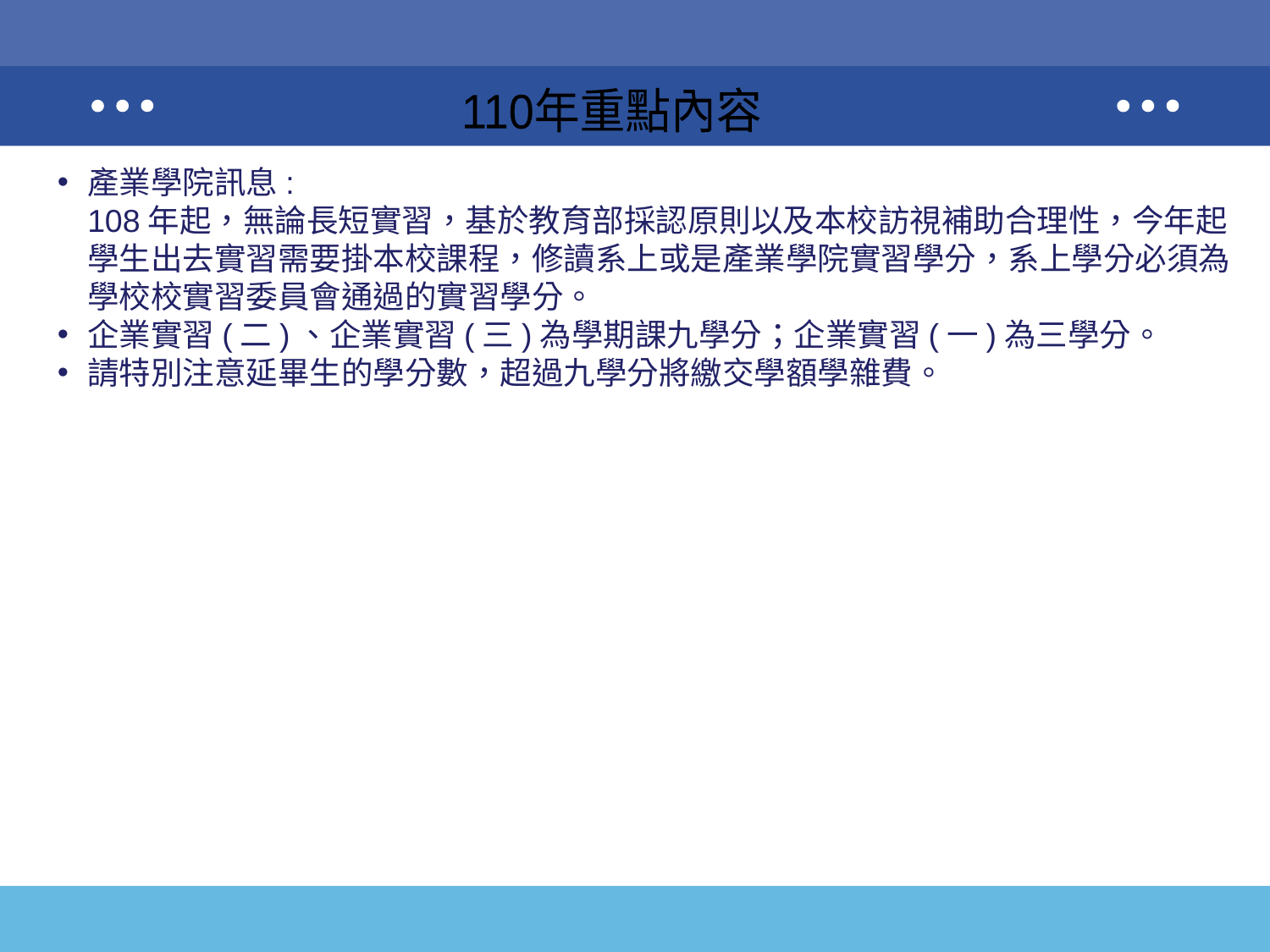

110年重點內容

產業學院訊息:
108年起，無論長短實習，基於教育部採認原則以及本校訪視補助合理性，今年起學生出去實習需要掛本校課程，修讀系上或是產業學院實習學分，系上學分必須為學校校實習委員會通過的實習學分。
企業實習(二)、企業實習(三)為學期課九學分；企業實習(一)為三學分。
請特別注意延畢生的學分數，超過九學分將繳交學額學雜費。